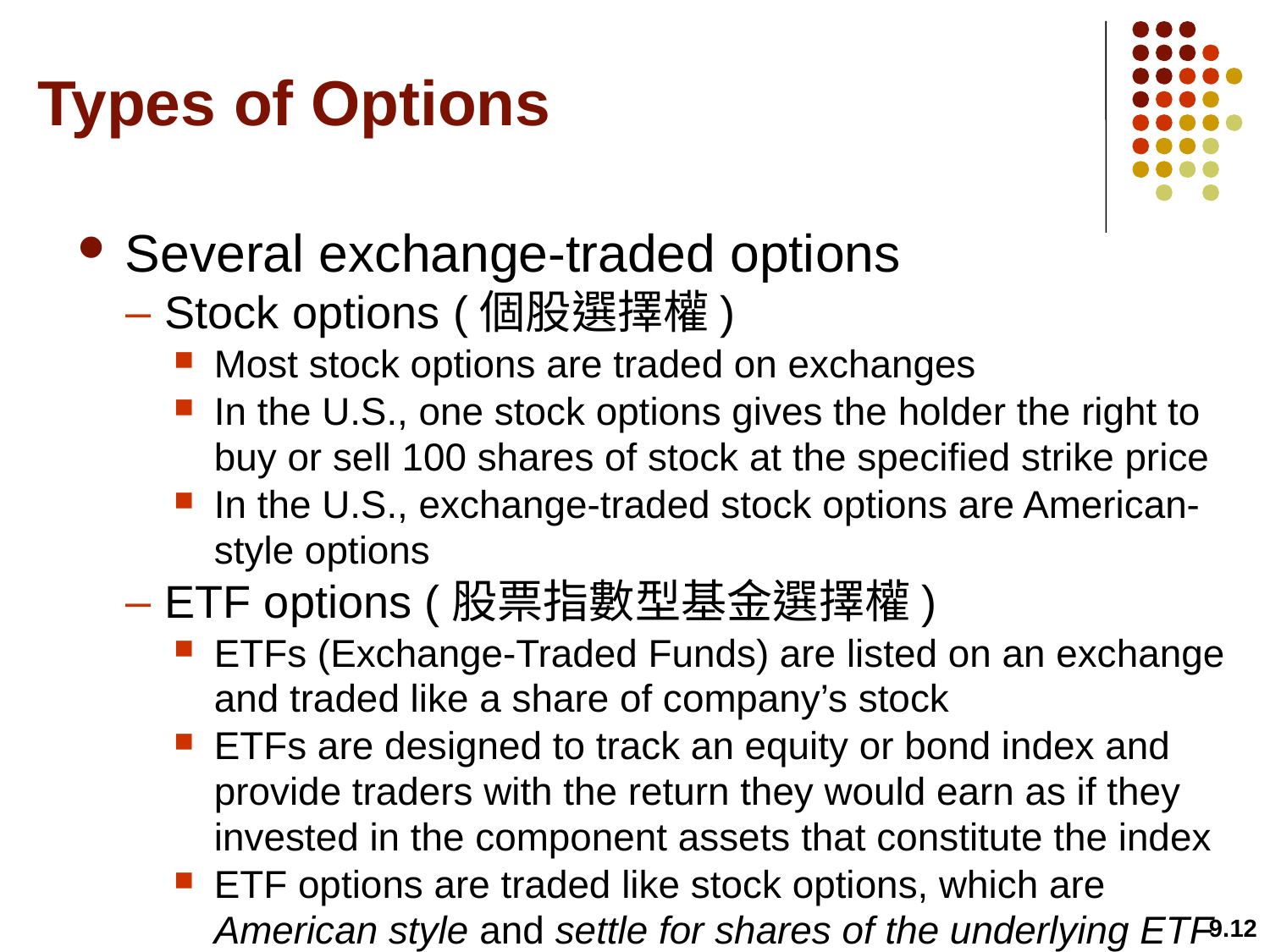

# Types of Options
Several exchange-traded options
Stock options (個股選擇權)
Most stock options are traded on exchanges
In the U.S., one stock options gives the holder the right to buy or sell 100 shares of stock at the specified strike price
In the U.S., exchange-traded stock options are American-style options
ETF options (股票指數型基金選擇權)
ETFs (Exchange-Traded Funds) are listed on an exchange and traded like a share of company’s stock
ETFs are designed to track an equity or bond index and provide traders with the return they would earn as if they invested in the component assets that constitute the index
ETF options are traded like stock options, which are American style and settle for shares of the underlying ETF
9.12